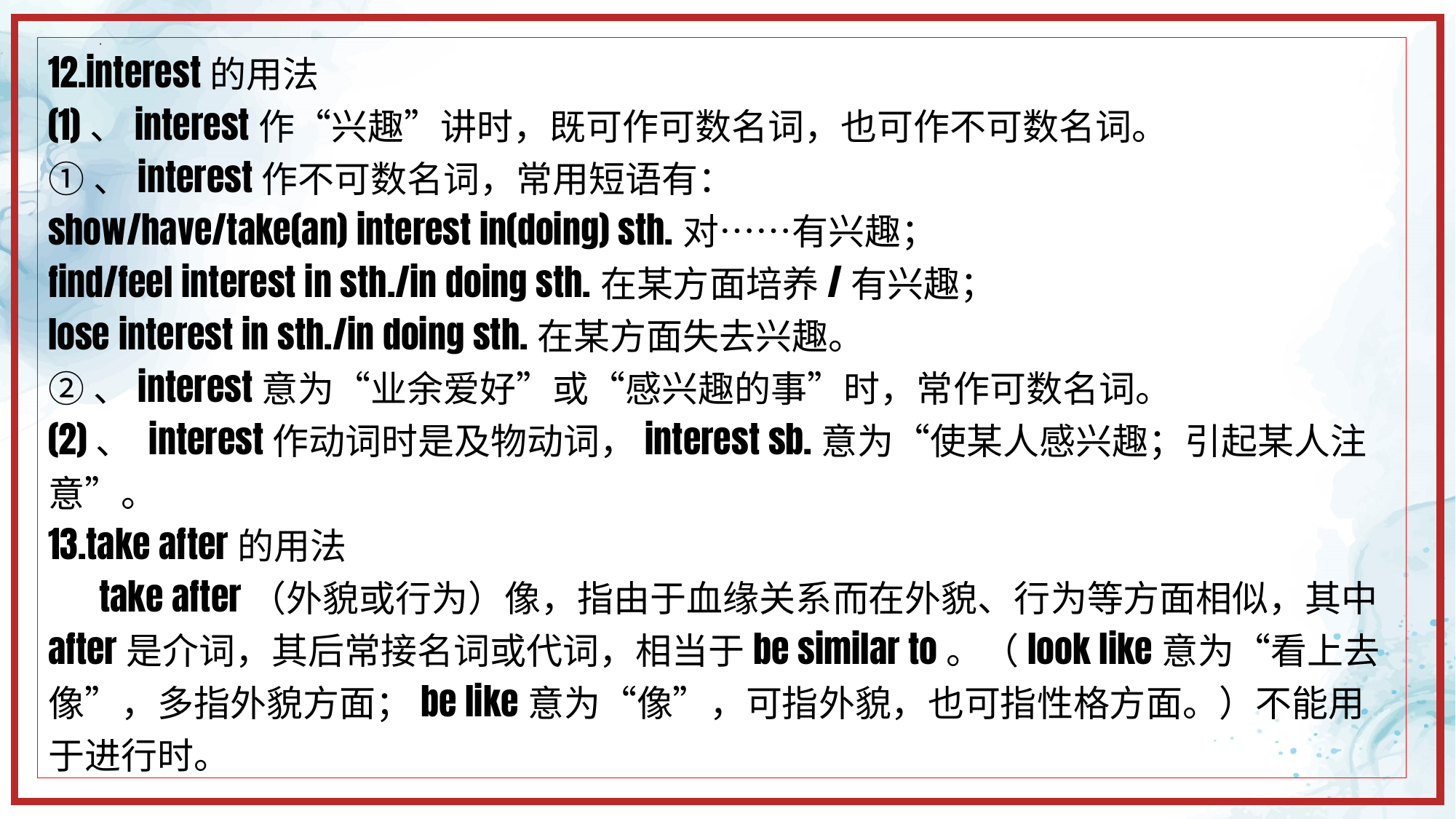

12.interest的用法
(1)、interest作“兴趣”讲时，既可作可数名词，也可作不可数名词。
①、interest作不可数名词，常用短语有：
show/have/take(an) interest in(doing) sth.对……有兴趣；
find/feel interest in sth./in doing sth.在某方面培养/有兴趣；
lose interest in sth./in doing sth.在某方面失去兴趣。
②、interest意为“业余爱好”或“感兴趣的事”时，常作可数名词。
(2)、 interest作动词时是及物动词，interest sb.意为“使某人感兴趣；引起某人注意”。
13.take after的用法
      take after（外貌或行为）像，指由于血缘关系而在外貌、行为等方面相似，其中after是介词，其后常接名词或代词，相当于be similar to。（look like意为“看上去像”，多指外貌方面；be like意为“像”，可指外貌，也可指性格方面。）不能用于进行时。